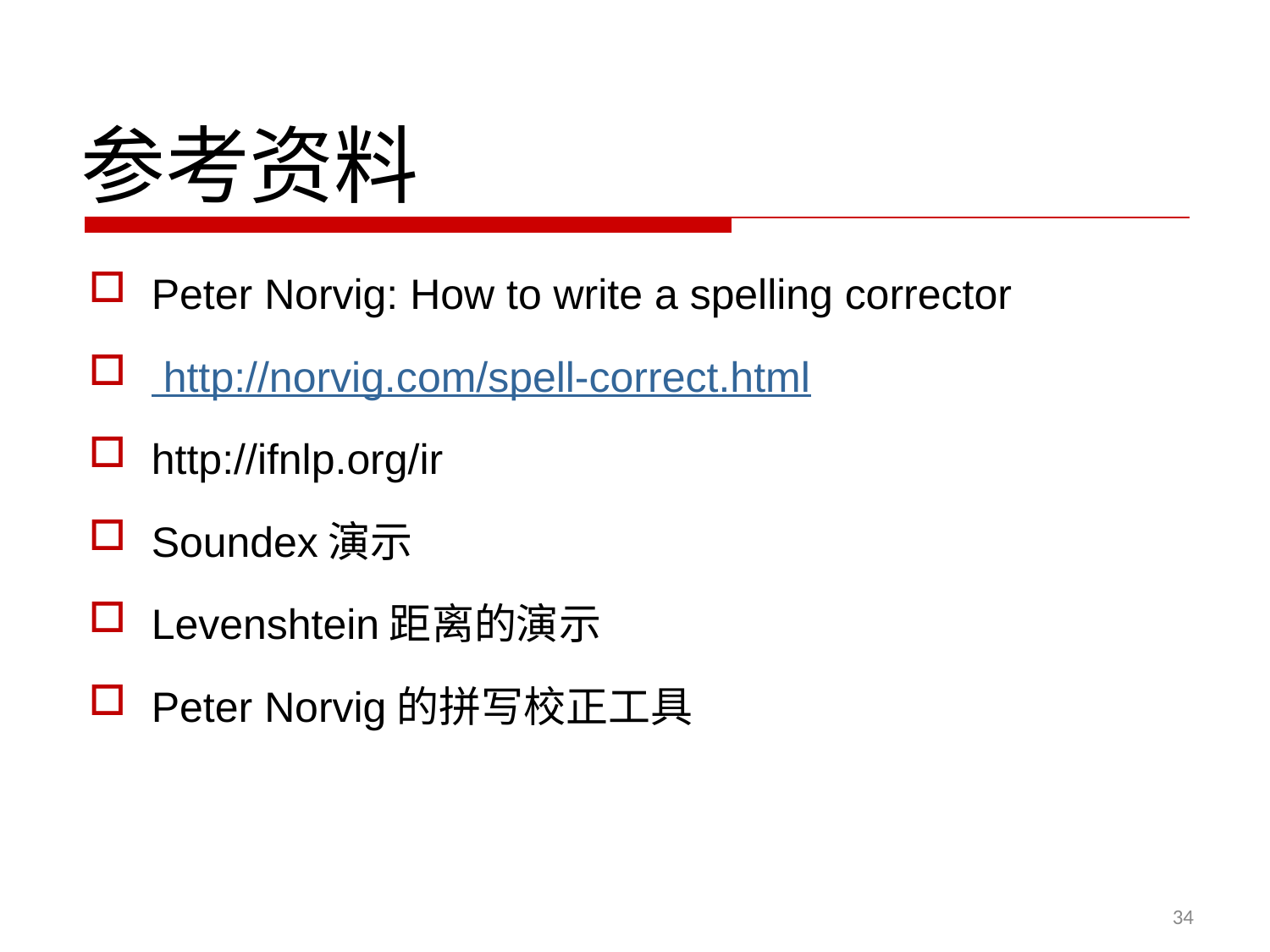

参考资料
Peter Norvig: How to write a spelling corrector
 http://norvig.com/spell-correct.html
http://ifnlp.org/ir
Soundex演示
Levenshtein距离的演示
Peter Norvig的拼写校正工具
34